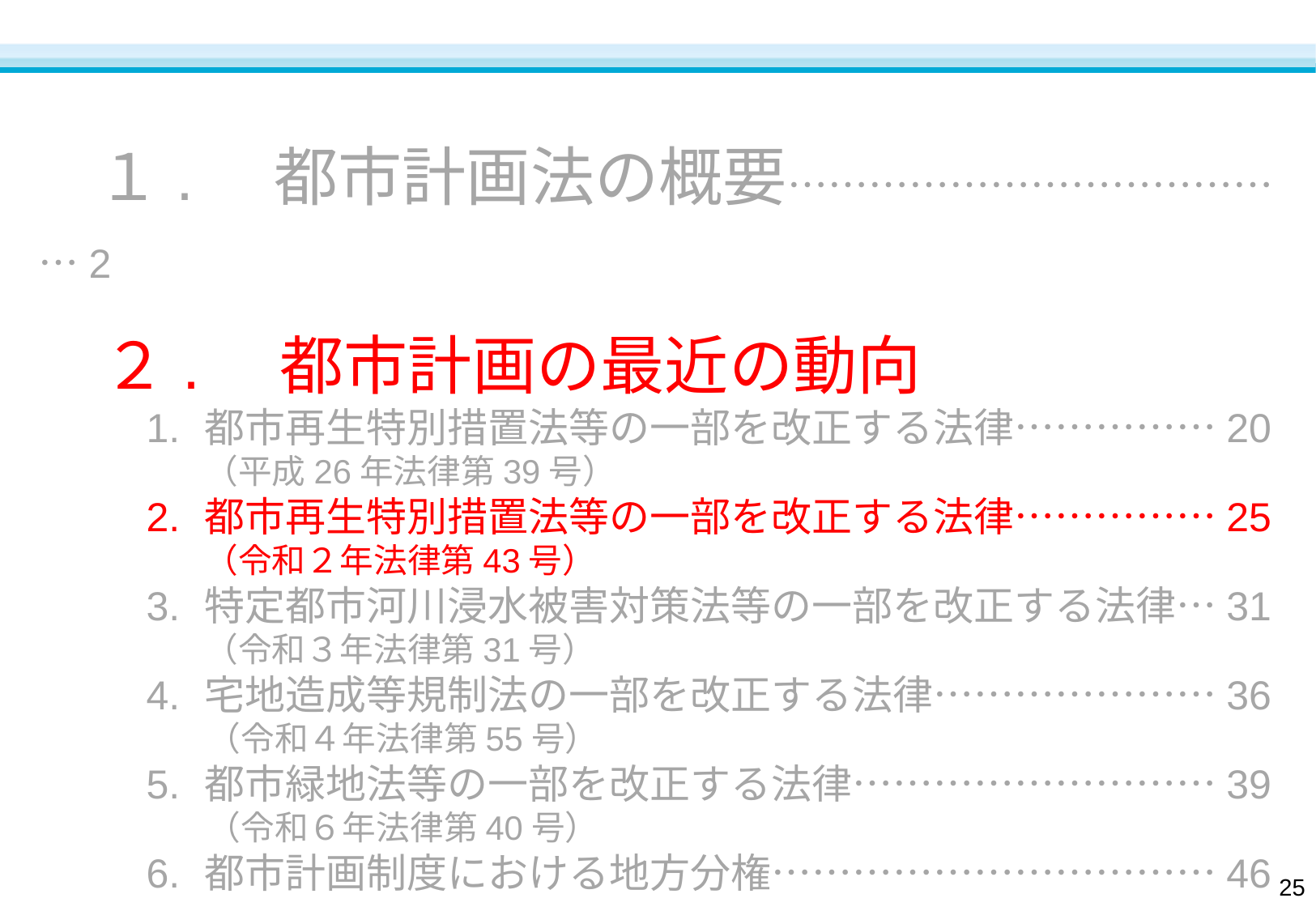

１.　都市計画法の概要…………………………………2
　２.　都市計画の最近の動向
都市再生特別措置法等の一部を改正する法律……………20
（平成26年法律第39号）
都市再生特別措置法等の一部を改正する法律……………25
（令和２年法律第43号）
特定都市河川浸水被害対策法等の一部を改正する法律…31
（令和３年法律第31号）
宅地造成等規制法の一部を改正する法律…………………36
（令和４年法律第55号）
都市緑地法等の一部を改正する法律………………………39
（令和６年法律第40号）
都市計画制度における地方分権……………………………46
25